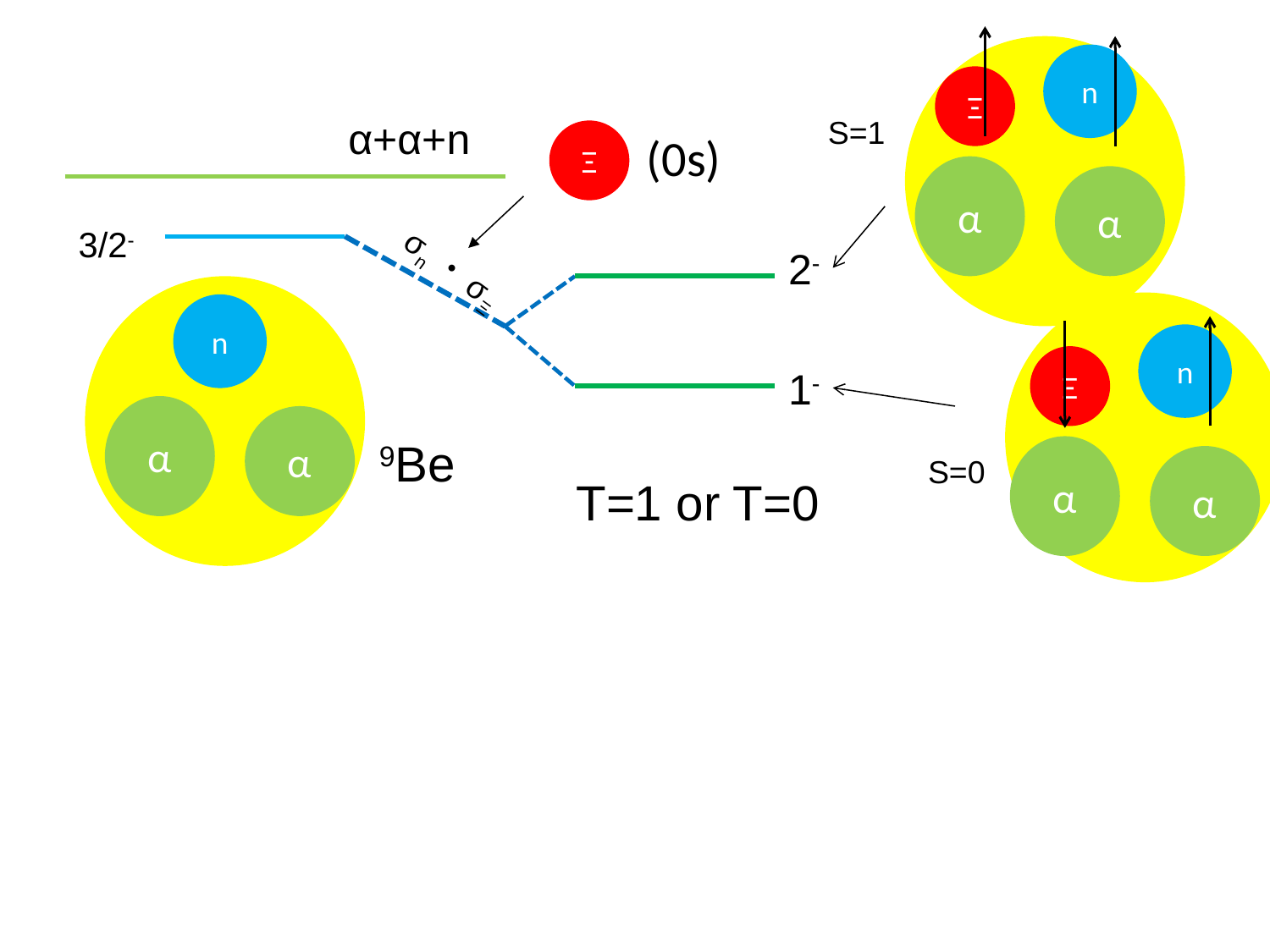

n
Ξ
α+α+n
S=1
Ξ
(0s)
α
α
3/2-
2-
σn・σΞ

n
n
Ξ
1-
α
α
9Be
α
S=0
α
T=1 or T=0